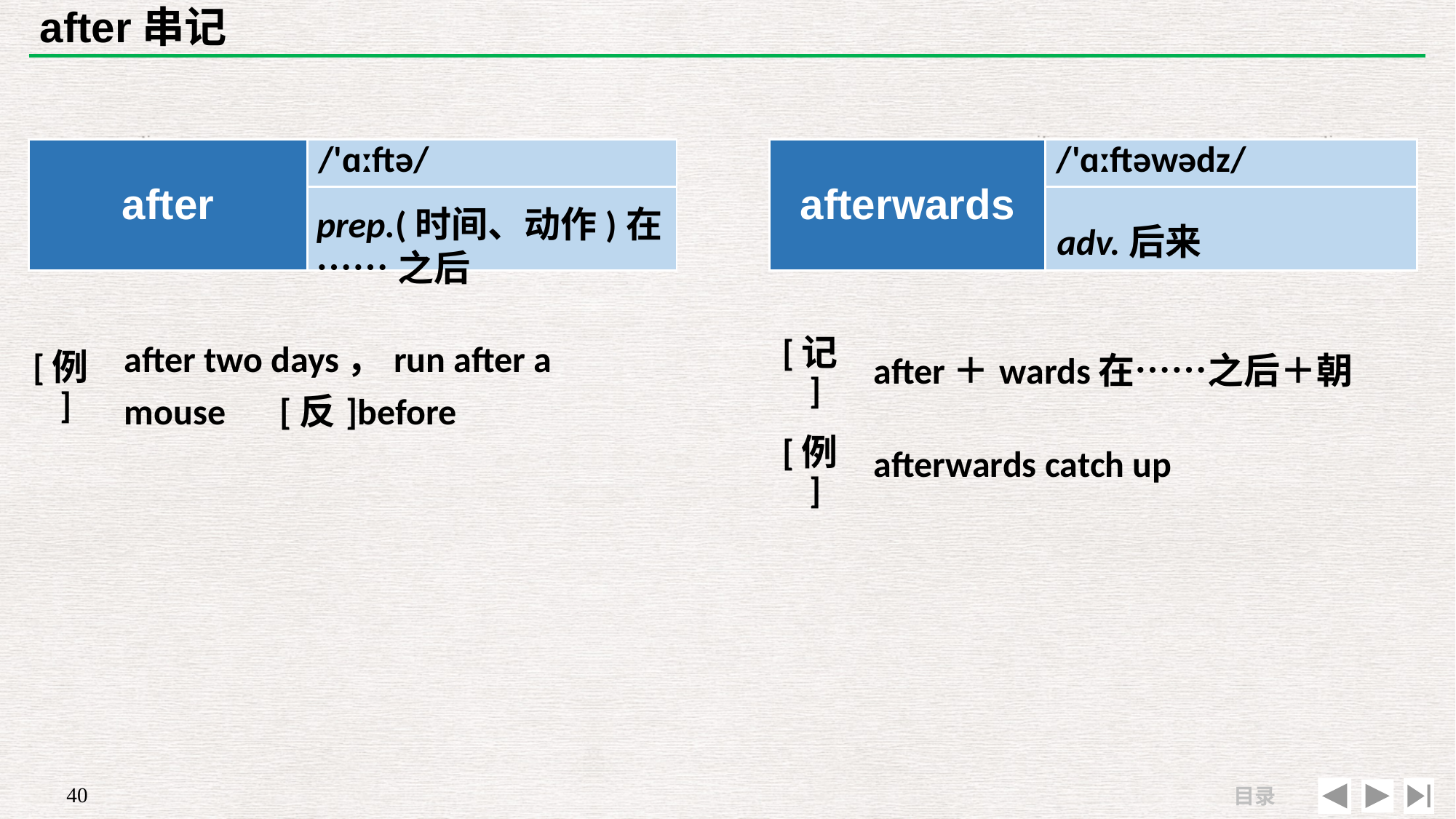

# after串记

| after | /'ɑːftə/ |
| --- | --- |
|  |  |
| afterwards | /'ɑːftəwədz/ |
| --- | --- |
|  |  |
prep.(时间、动作)在
……之后
adv.后来
|  |  |
| --- | --- |
| [例] | after two days，run after a mouse　[反]before |
| [记] | after＋wards在……之后＋朝 |
| --- | --- |
| [例] | afterwards catch up |